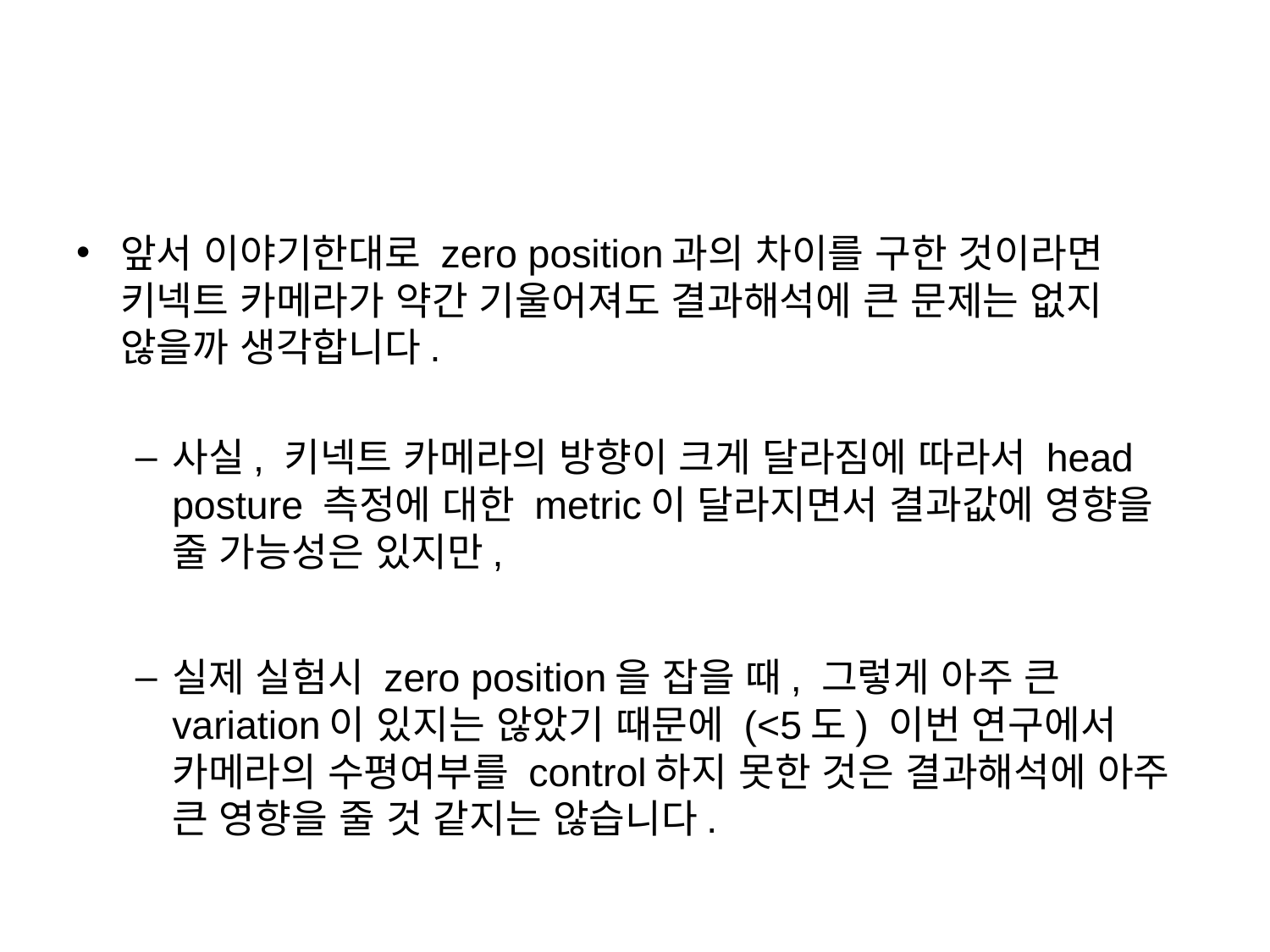

#
앞서 이야기한대로 zero position과의 차이를 구한 것이라면 키넥트 카메라가 약간 기울어져도 결과해석에 큰 문제는 없지 않을까 생각합니다.

사실, 키넥트 카메라의 방향이 크게 달라짐에 따라서 head posture 측정에 대한 metric이 달라지면서 결과값에 영향을 줄 가능성은 있지만,

실제 실험시 zero position을 잡을 때, 그렇게 아주 큰 variation이 있지는 않았기 때문에 (<5도) 이번 연구에서 카메라의 수평여부를 control하지 못한 것은 결과해석에 아주 큰 영향을 줄 것 같지는 않습니다.